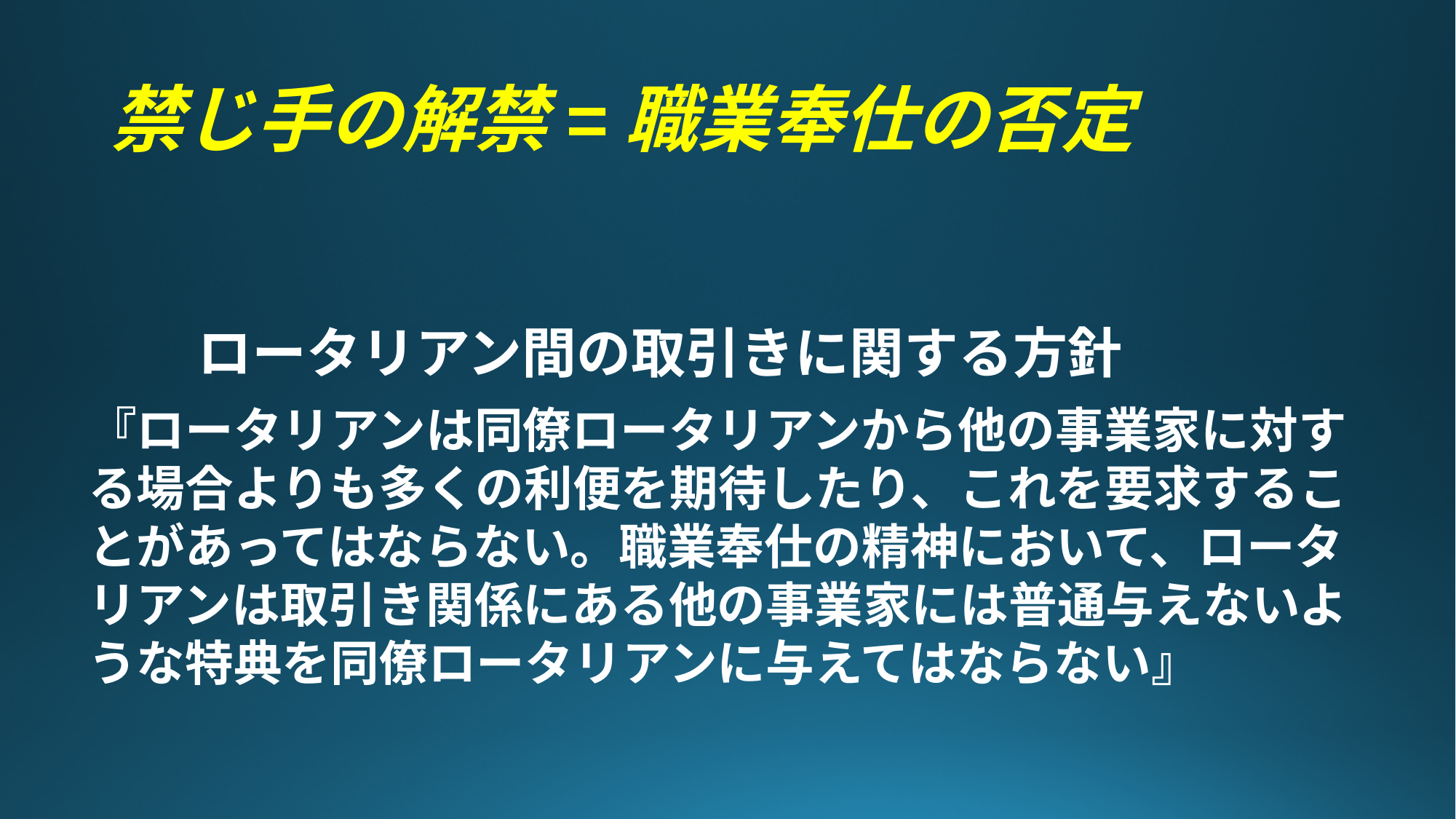

# 禁じ手の解禁=職業奉仕の否定
　　ロータリアン間の取引きに関する方針
『ロータリアンは同僚ロータリアンから他の事業家に対する場合よりも多くの利便を期待したり、これを要求することがあってはならない。職業奉仕の精神において、ロータリアンは取引き関係にある他の事業家には普通与えないような特典を同僚ロータリアンに与えてはならない』